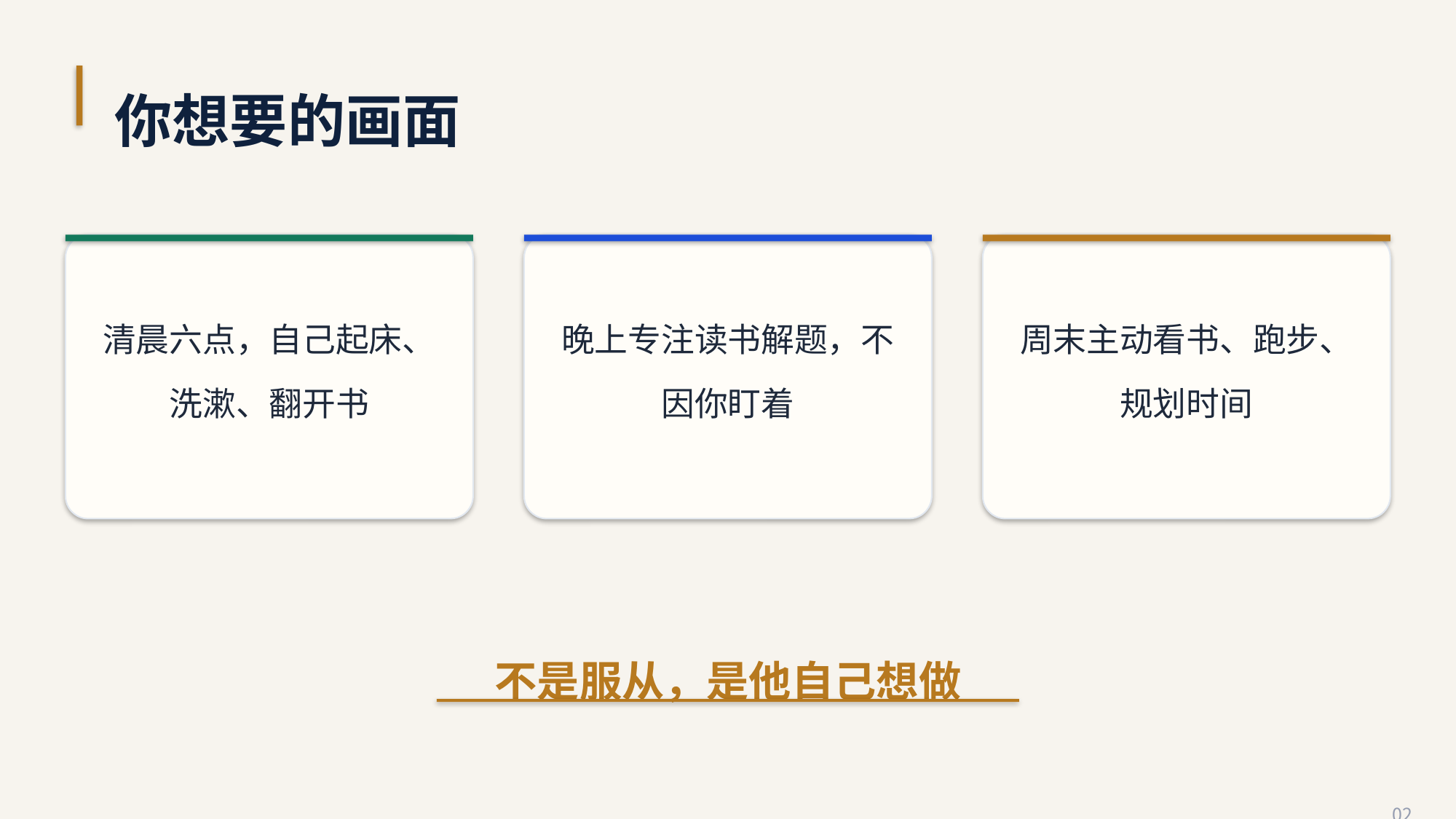

你想要的画面

清晨六点，自己起床、洗漱、翻开书
晚上专注读书解题，不因你盯着
周末主动看书、跑步、规划时间
不是服从，是他自己想做

02